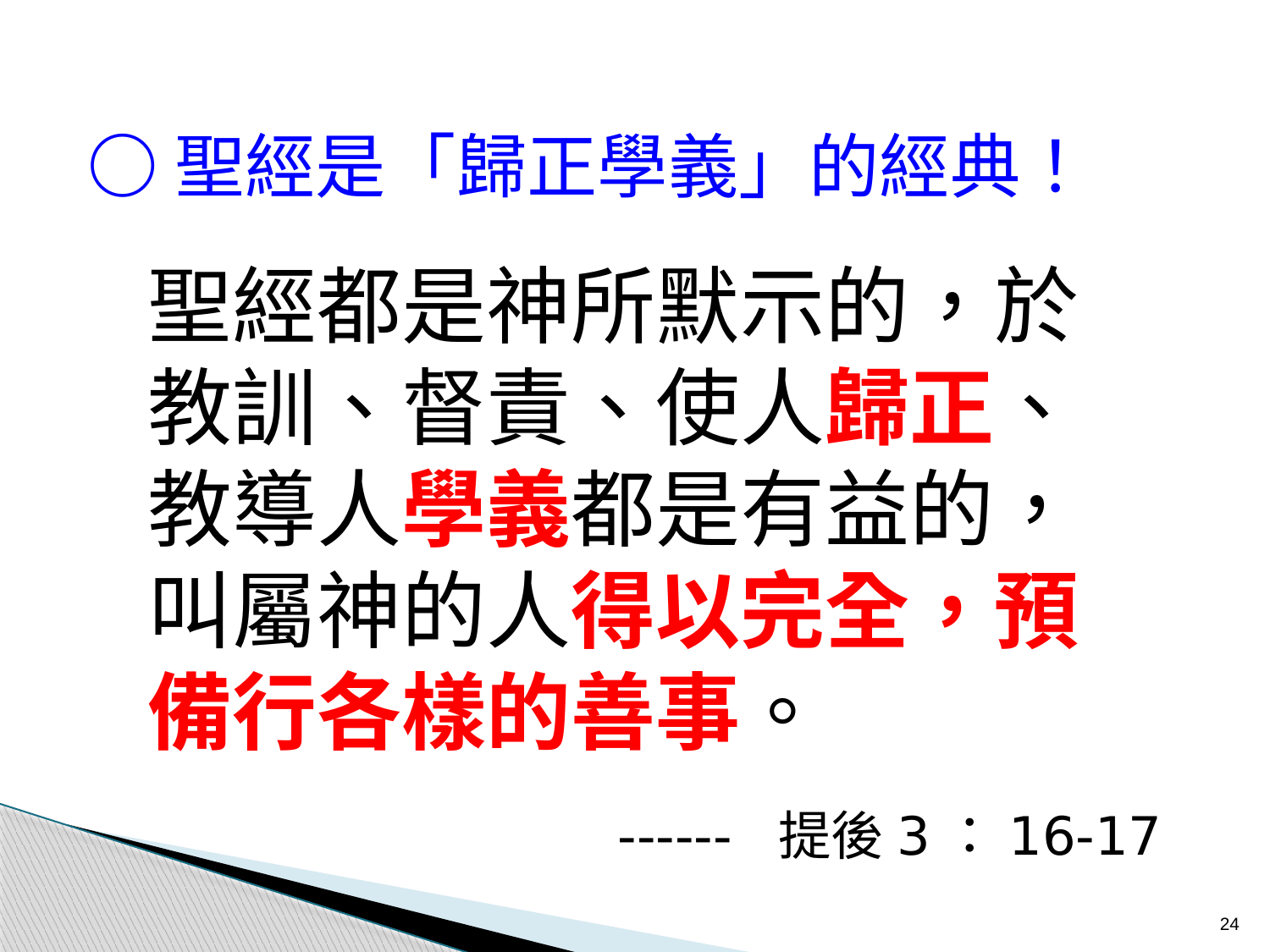

○聖經是「歸正學義」的經典！
聖經都是神所默示的，於教訓、督責、使人歸正、教導人學義都是有益的，叫屬神的人得以完全，預備行各樣的善事。
------  提後3：16-17
24